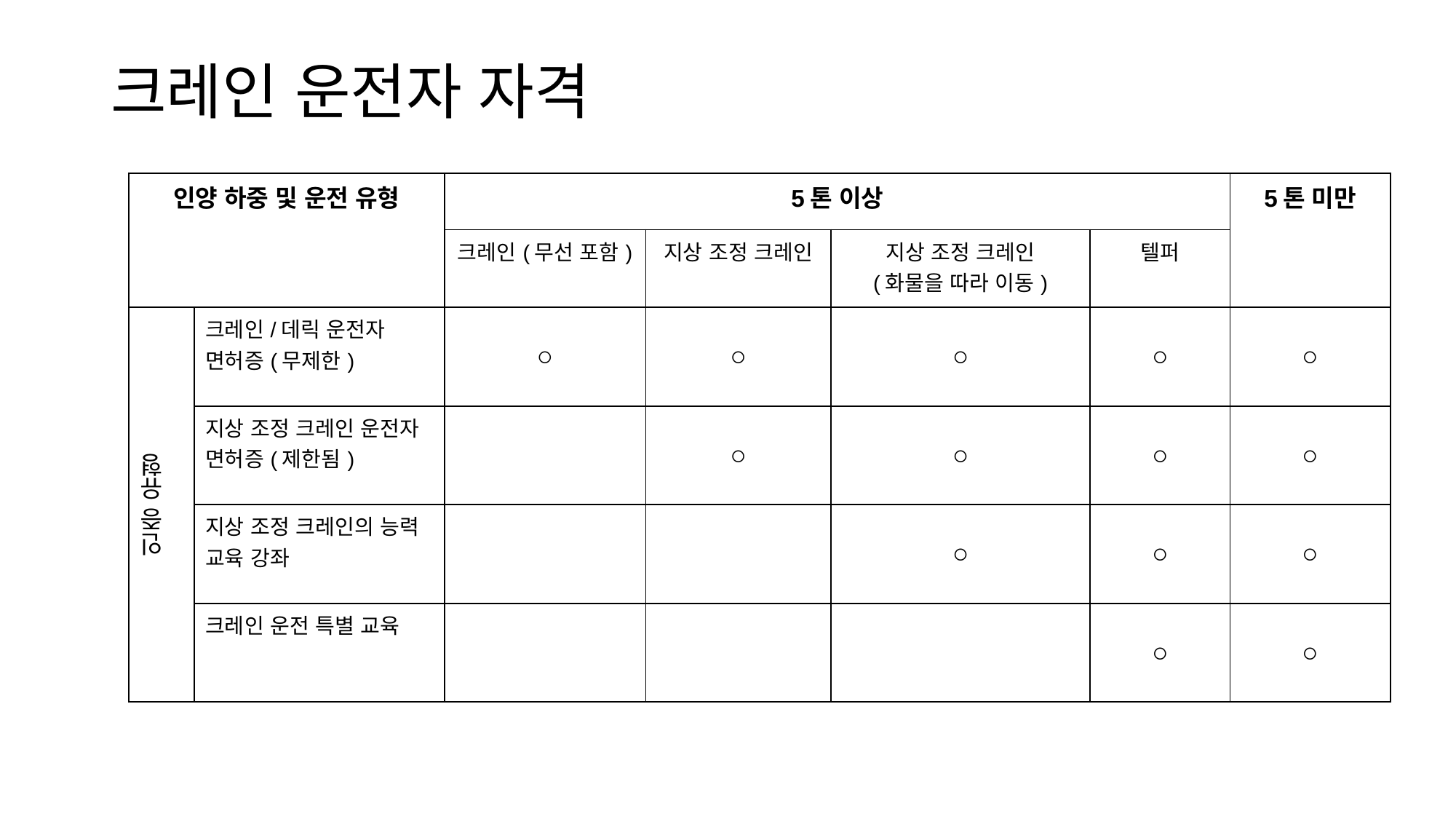

크레인 운전자 자격
| 인양 하중 및 운전 유형 |  | 5톤 이상 |  |  |  | 5톤 미만 |
| --- | --- | --- | --- | --- | --- | --- |
|  |  | 크레인(무선 포함) | 지상 조정 크레인 | 지상 조정 크레인 (화물을 따라 이동) | 텔퍼 |  |
| 인증 유형 | 크레인/데릭 운전자 면허증(무제한) | ○ | ○ | ○ | ○ | ○ |
|  | 지상 조정 크레인 운전자 면허증(제한됨) |  | ○ | ○ | ○ | ○ |
|  | 지상 조정 크레인의 능력 교육 강좌 |  |  | ○ | ○ | ○ |
|  | 크레인 운전 특별 교육 |  |  |  | ○ | ○ |